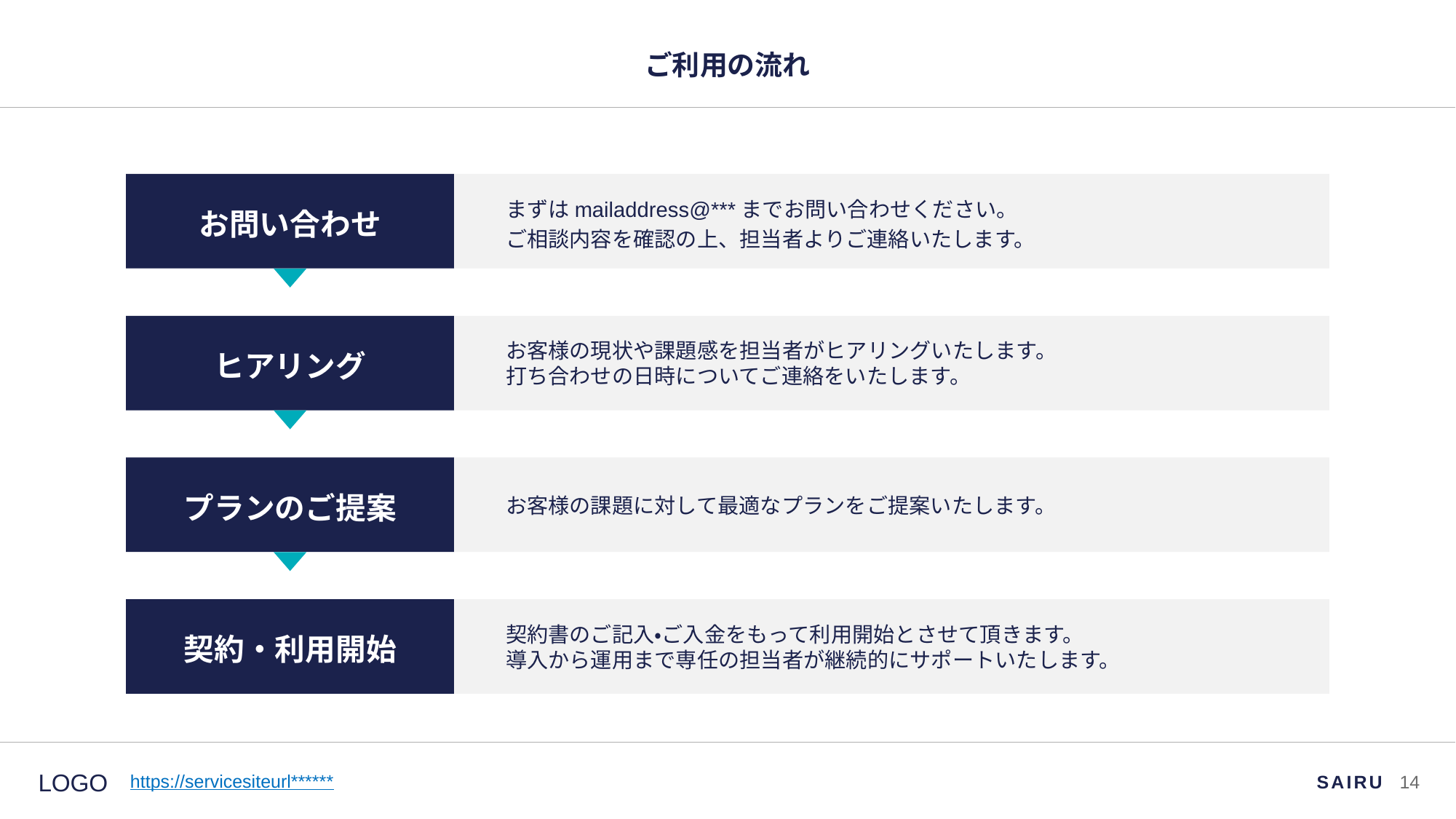

# ご利用の流れ
お問い合わせ
まずはmailaddress@***までお問い合わせください。
ご相談内容を確認の上、担当者よりご連絡いたします。

ヒアリング
お客様の現状や課題感を担当者がヒアリングいたします。
打ち合わせの日時についてご連絡をいたします。

プランのご提案
お客様の課題に対して最適なプランをご提案いたします。

契約・利用開始
契約書のご記入・ご入金をもって利用開始とさせて頂きます。
導入から運用まで専任の担当者が継続的にサポートいたします。
SAIRU
14